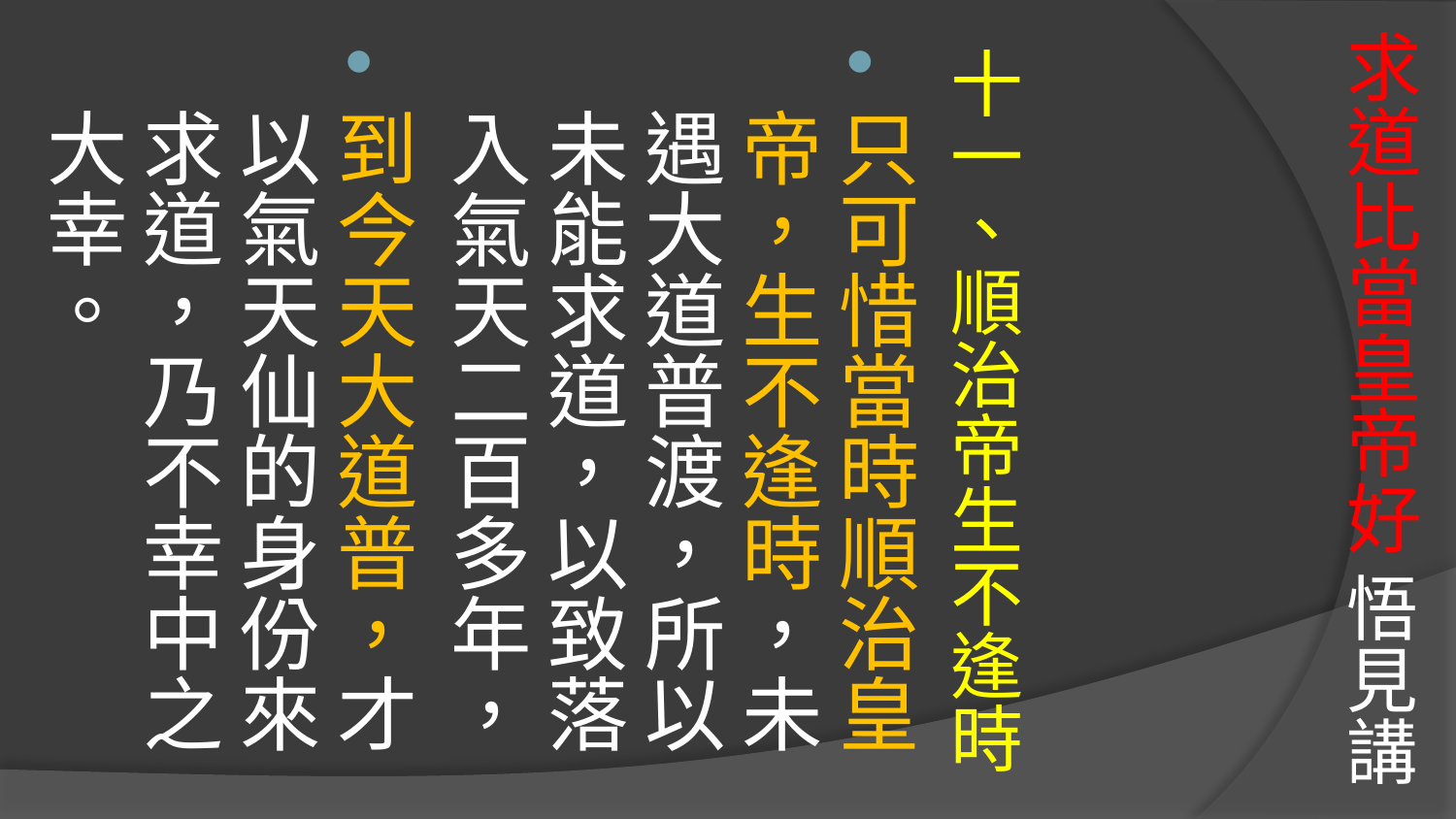

# 求道比當皇帝好 悟見講
十一、順治帝生不逢時
只可惜當時順治皇帝，生不逢時，未遇大道普渡，所以未能求道，以致落入氣天二百多年，
到今天大道普，才以氣天仙的身份來求道，乃不幸中之大幸。